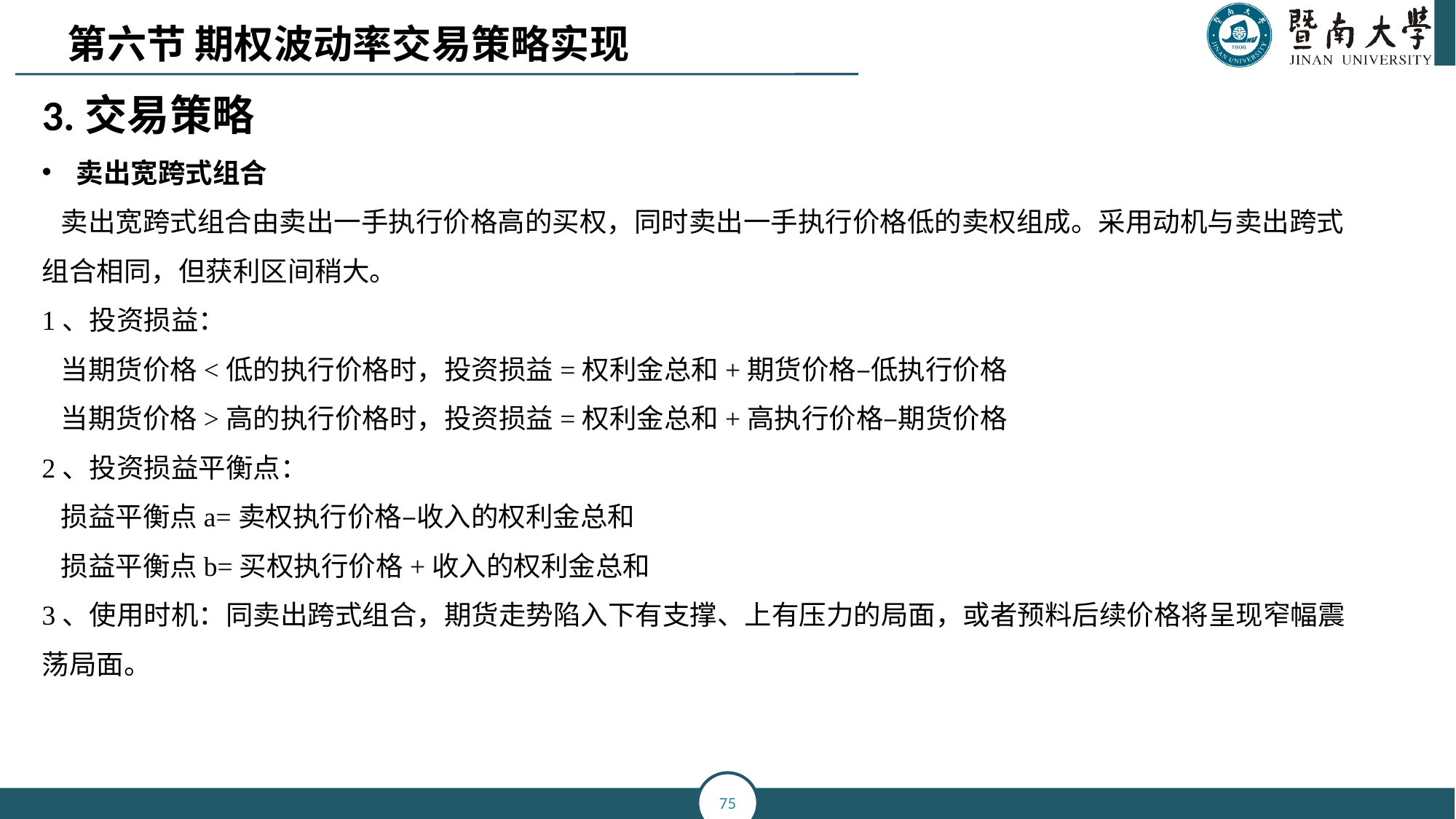

第六节 期权波动率交易策略实现
3.交易策略
卖出宽跨式组合
  卖出宽跨式组合由卖出一手执行价格高的买权，同时卖出一手执行价格低的卖权组成。采用动机与卖出跨式组合相同，但获利区间稍大。
1、投资损益：
  当期货价格<低的执行价格时，投资损益=权利金总和+期货价格–低执行价格
  当期货价格>高的执行价格时，投资损益=权利金总和+高执行价格–期货价格
2、投资损益平衡点：
  损益平衡点a=卖权执行价格–收入的权利金总和
  损益平衡点b=买权执行价格+收入的权利金总和
3、使用时机：同卖出跨式组合，期货走势陷入下有支撑、上有压力的局面，或者预料后续价格将呈现窄幅震荡局面。